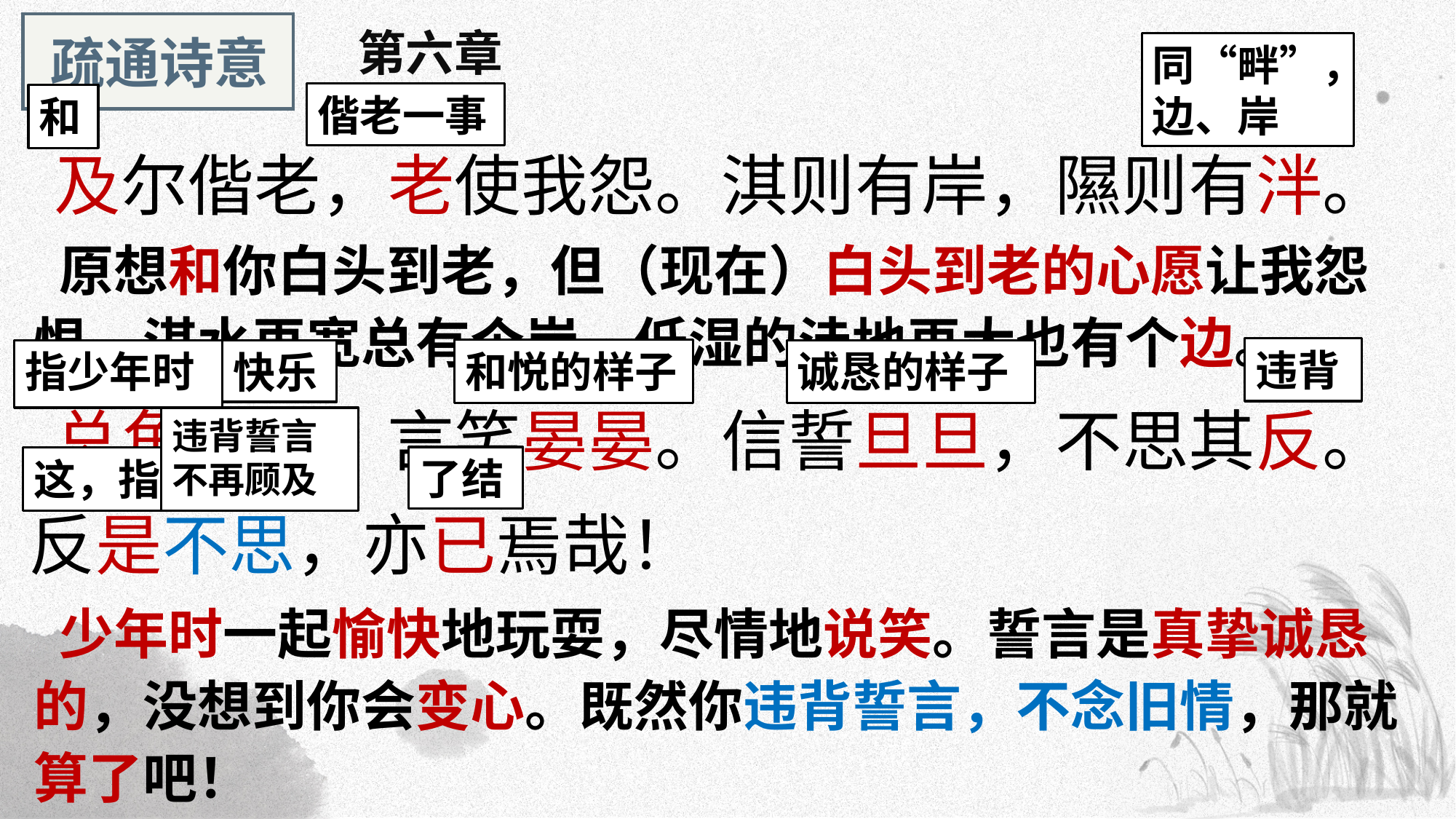

第六章
疏通诗意
同“畔”，边、岸
# 及尔偕老，老使我怨。淇则有岸，隰则有泮。
偕老一事
和
 原想和你白头到老，但（现在）白头到老的心愿让我怨恨。淇水再宽总有个岸，低湿的洼地再大也有个边。
违背
和悦的样子
指少年时
快乐
诚恳的样子
 总角之宴，言笑晏晏。信誓旦旦，不思其反。反是不思，亦已焉哉！
违背誓言不再顾及
了结
这，指誓言
 少年时一起愉快地玩耍，尽情地说笑。誓言是真挚诚恳的，没想到你会变心。既然你违背誓言，不念旧情，那就算了吧！